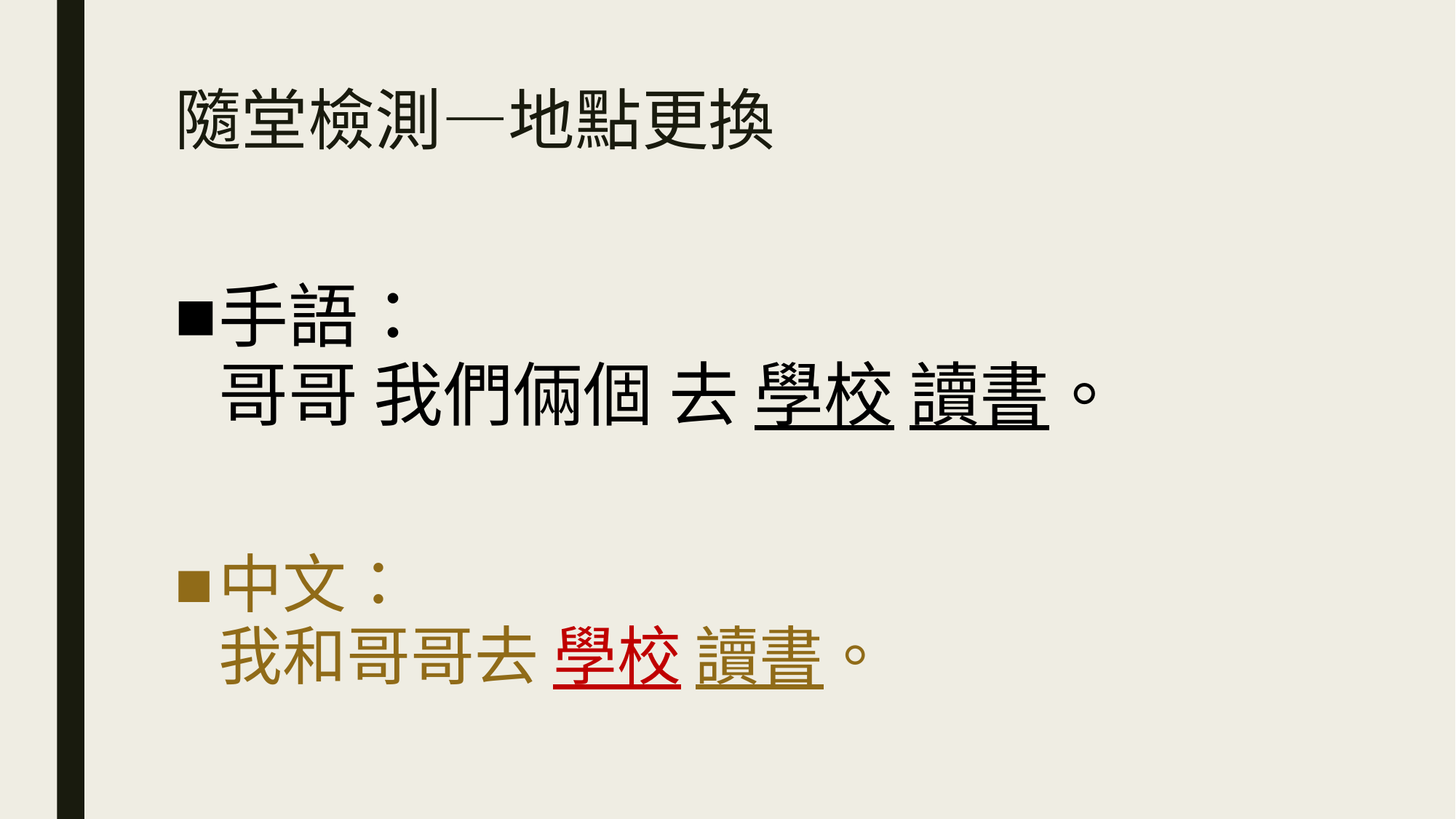

# 隨堂檢測—地點更換
手語：
哥哥 我們倆個 去 學校 讀書。

中文：
我和哥哥去 學校 讀書。